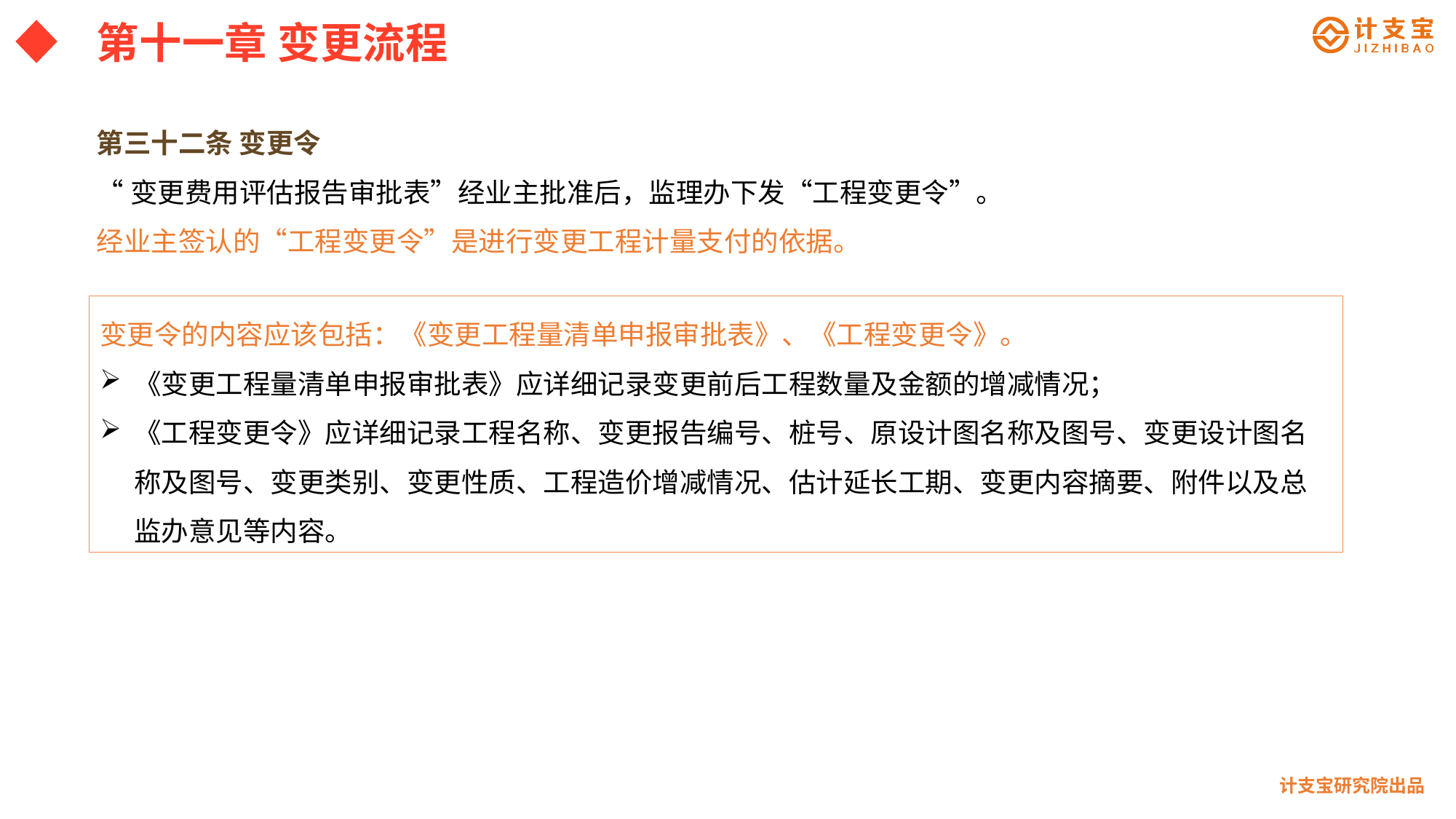

第十一章 变更流程

第三十二条 变更令
“变更费用评估报告审批表”经业主批准后，监理办下发“工程变更令”。
经业主签认的“工程变更令”是进行变更工程计量支付的依据。
变更令的内容应该包括：《变更工程量清单申报审批表》、《工程变更令》。
《变更工程量清单申报审批表》应详细记录变更前后工程数量及金额的增减情况；
《工程变更令》应详细记录工程名称、变更报告编号、桩号、原设计图名称及图号、变更设计图名称及图号、变更类别、变更性质、工程造价增减情况、估计延长工期、变更内容摘要、附件以及总监办意见等内容。